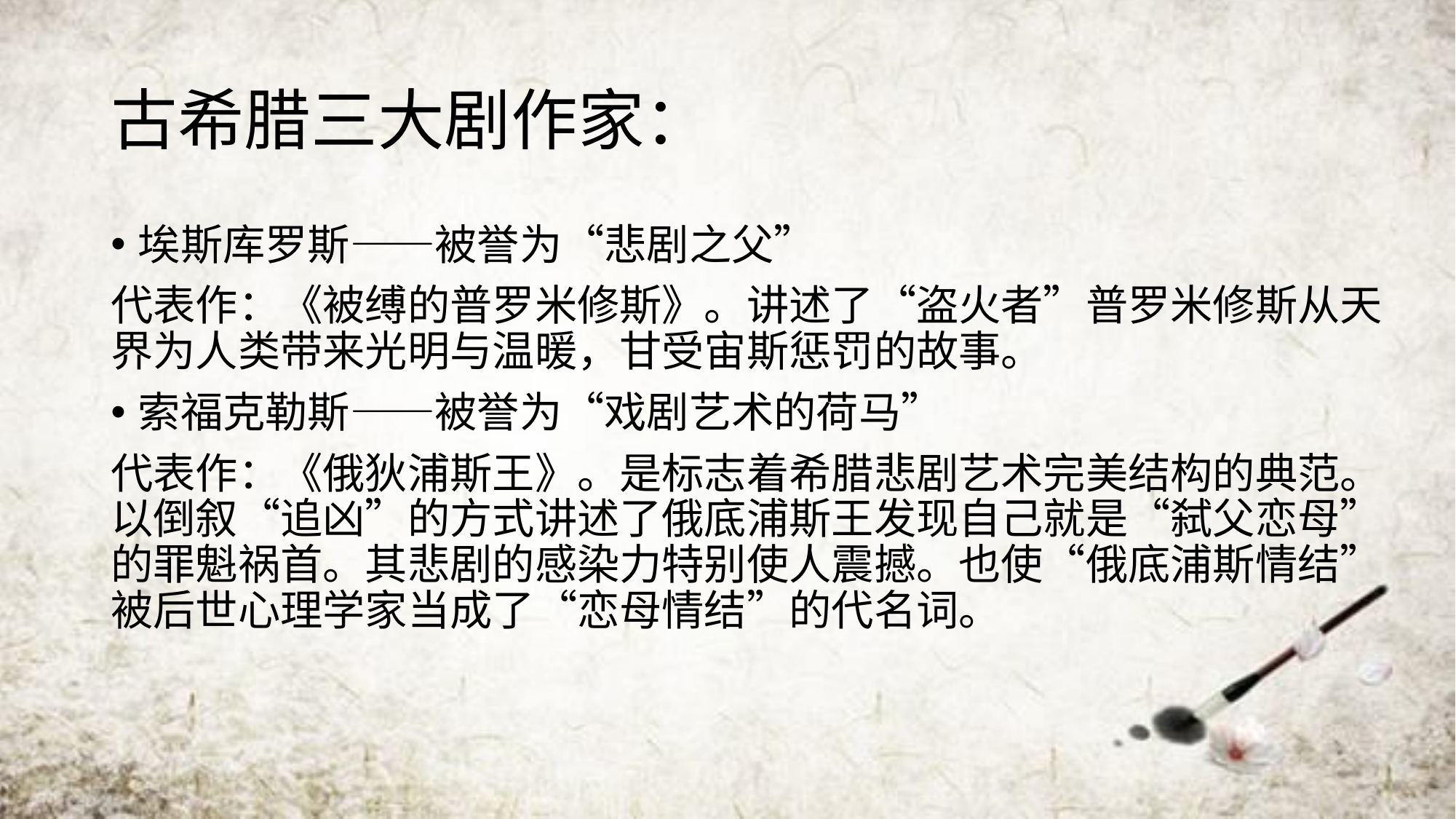

# 古希腊三大剧作家：
埃斯库罗斯——被誉为“悲剧之父”
代表作：《被缚的普罗米修斯》。讲述了“盗火者”普罗米修斯从天界为人类带来光明与温暖，甘受宙斯惩罚的故事。
索福克勒斯——被誉为“戏剧艺术的荷马”
代表作：《俄狄浦斯王》。是标志着希腊悲剧艺术完美结构的典范。以倒叙“追凶”的方式讲述了俄底浦斯王发现自己就是“弑父恋母”的罪魁祸首。其悲剧的感染力特别使人震撼。也使“俄底浦斯情结”被后世心理学家当成了“恋母情结”的代名词。